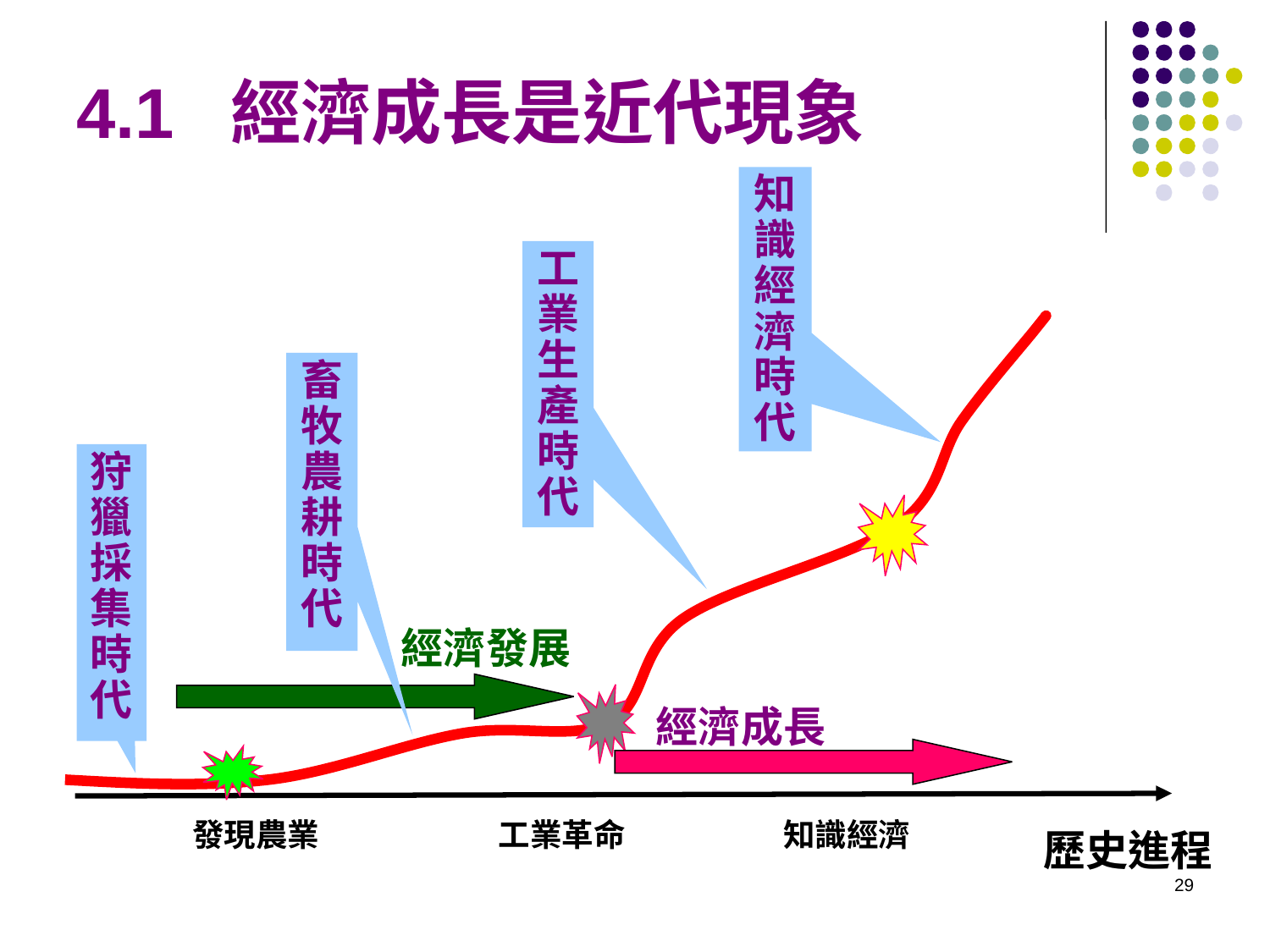

# 4.1  經濟成長是近代現象
知識經濟時代
工業生產時代

畜牧農耕時代
狩獵
採集時代

經濟發展

經濟成長

發現農業                         工業革命                      知識經濟
歷史進程
29